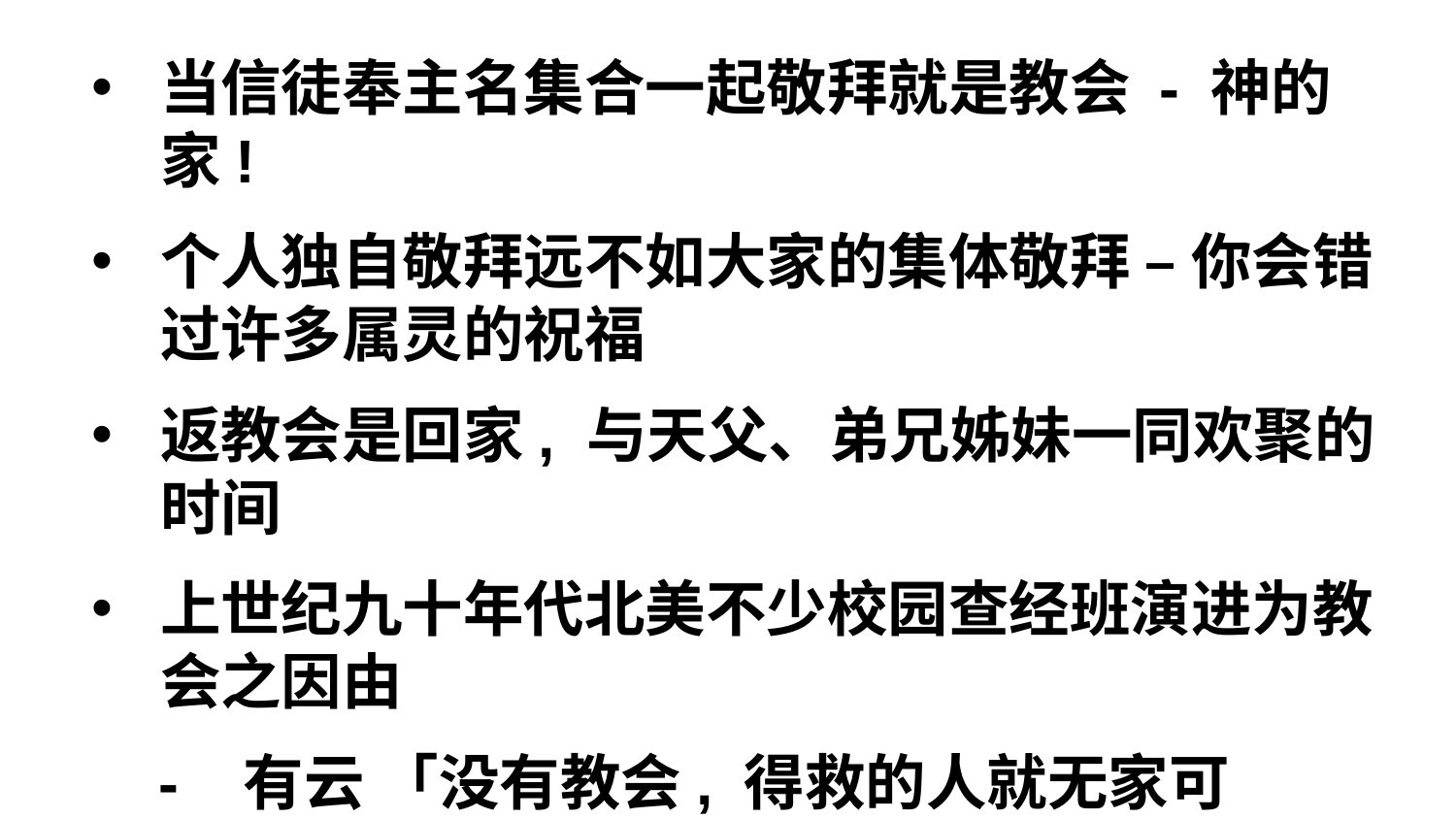

当信徒奉主名集合一起敬拜就是教会 - 神的家!
个人独自敬拜远不如大家的集体敬拜 – 你会错过许多属灵的祝福
返教会是回家, 与天父、弟兄姊妹一同欢聚的时间
上世纪九十年代北美不少校园查经班演进为教会之因由
    -   有云 「没有教会, 得救的人就无家可归!」